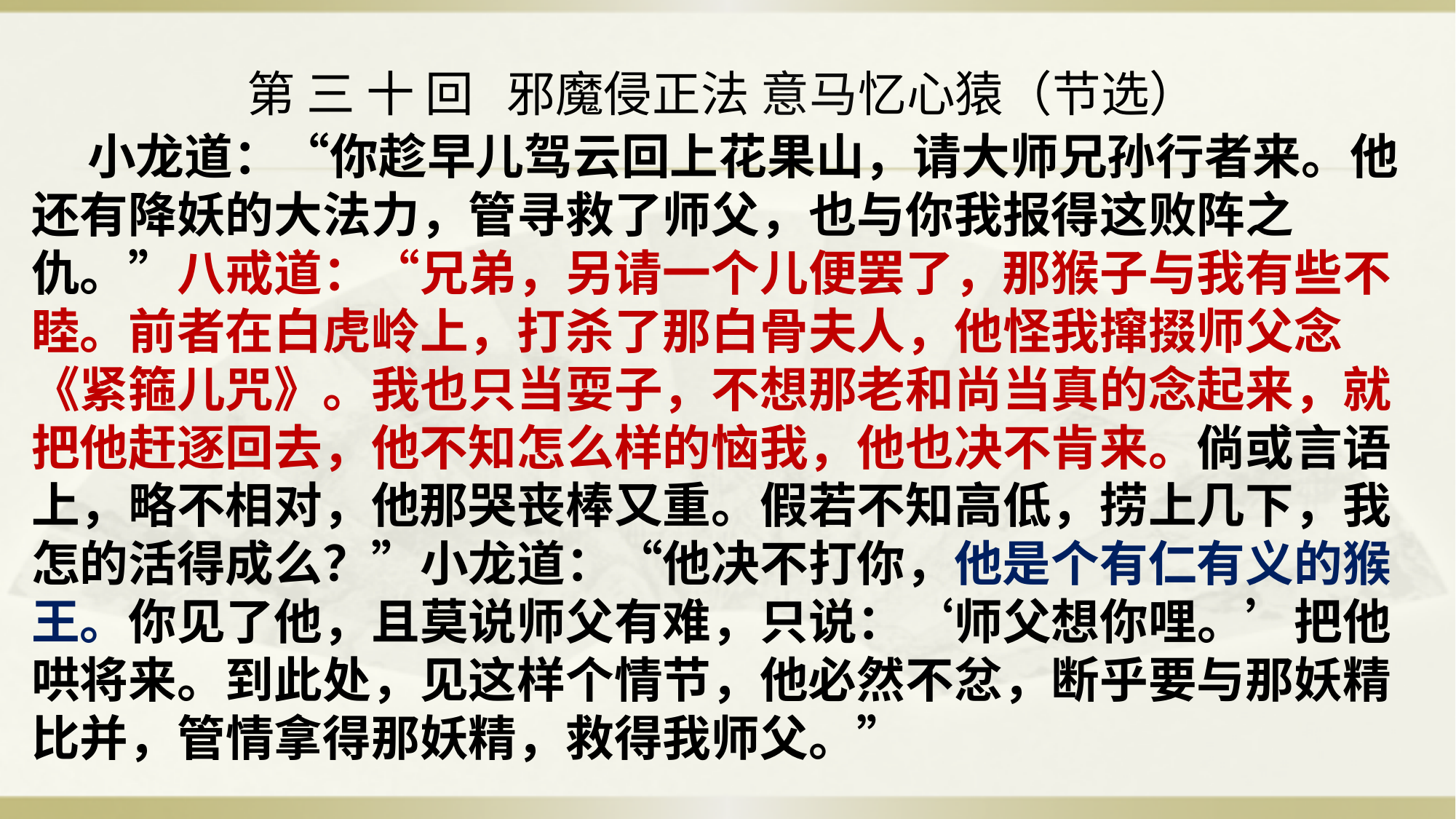

第 三 十 回   邪魔侵正法 意马忆心猿（节选）
    小龙道：“你趁早儿驾云回上花果山，请大师兄孙行者来。他还有降妖的大法力，管寻救了师父，也与你我报得这败阵之仇。”八戒道：“兄弟，另请一个儿便罢了，那猴子与我有些不睦。前者在白虎岭上，打杀了那白骨夫人，他怪我撺掇师父念《紧箍儿咒》。我也只当耍子，不想那老和尚当真的念起来，就把他赶逐回去，他不知怎么样的恼我，他也决不肯来。倘或言语上，略不相对，他那哭丧棒又重。假若不知高低，捞上几下，我怎的活得成么？”小龙道：“他决不打你，他是个有仁有义的猴王。你见了他，且莫说师父有难，只说：‘师父想你哩。’把他哄将来。到此处，见这样个情节，他必然不忿，断乎要与那妖精比并，管情拿得那妖精，救得我师父。”